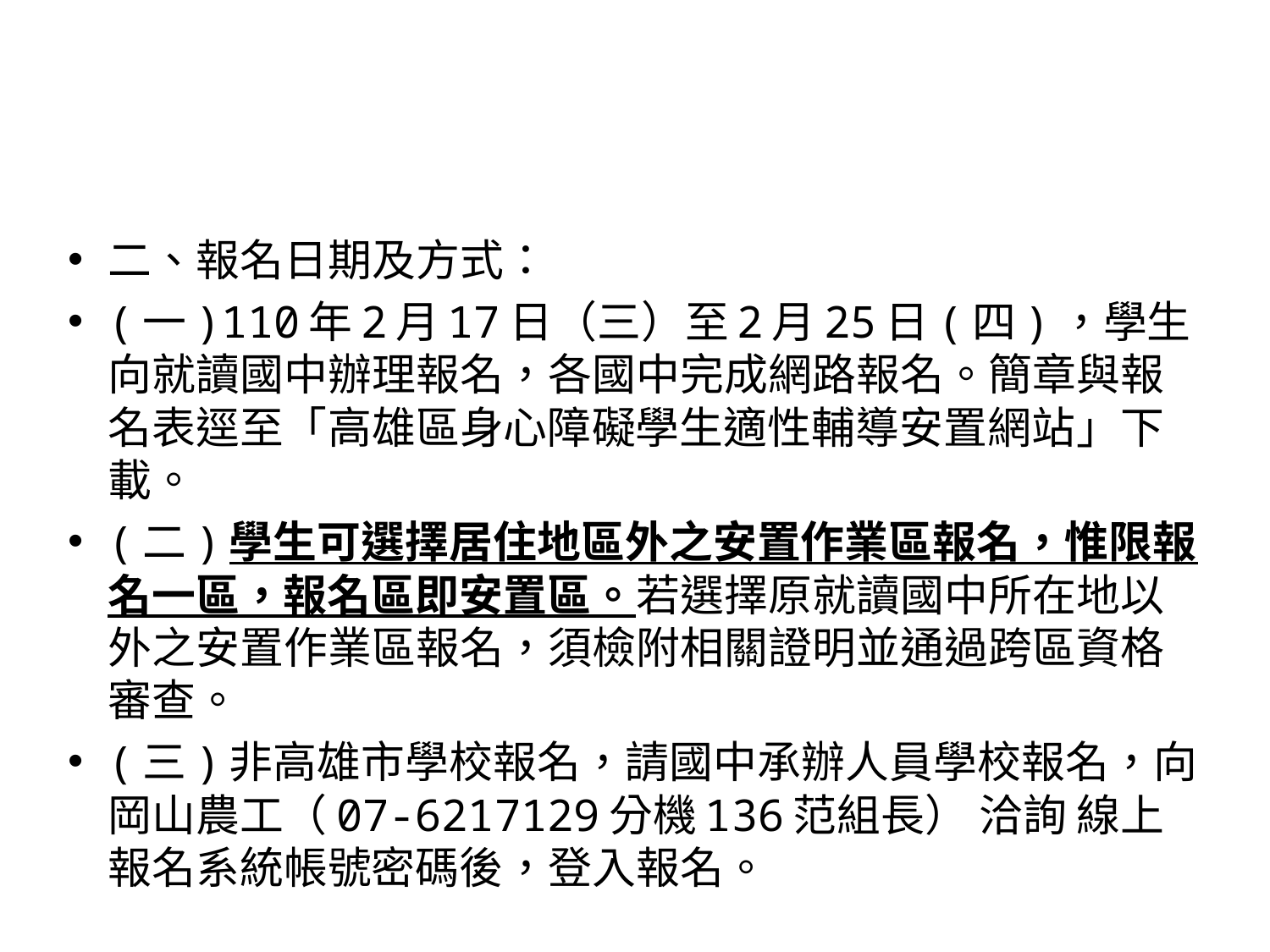

#
二、報名日期及方式：
(一)110年2月17日（三）至2月25日(四)，學生向就讀國中辦理報名，各國中完成網路報名。簡章與報名表逕至「高雄區身心障礙學生適性輔導安置網站」下載。
(二)學生可選擇居住地區外之安置作業區報名，惟限報名一區，報名區即安置區。若選擇原就讀國中所在地以外之安置作業區報名，須檢附相關證明並通過跨區資格審查。
(三)非高雄市學校報名，請國中承辦人員學校報名，向岡山農工（07-6217129分機136范組長） 洽詢 線上報名系統帳號密碼後，登入報名。